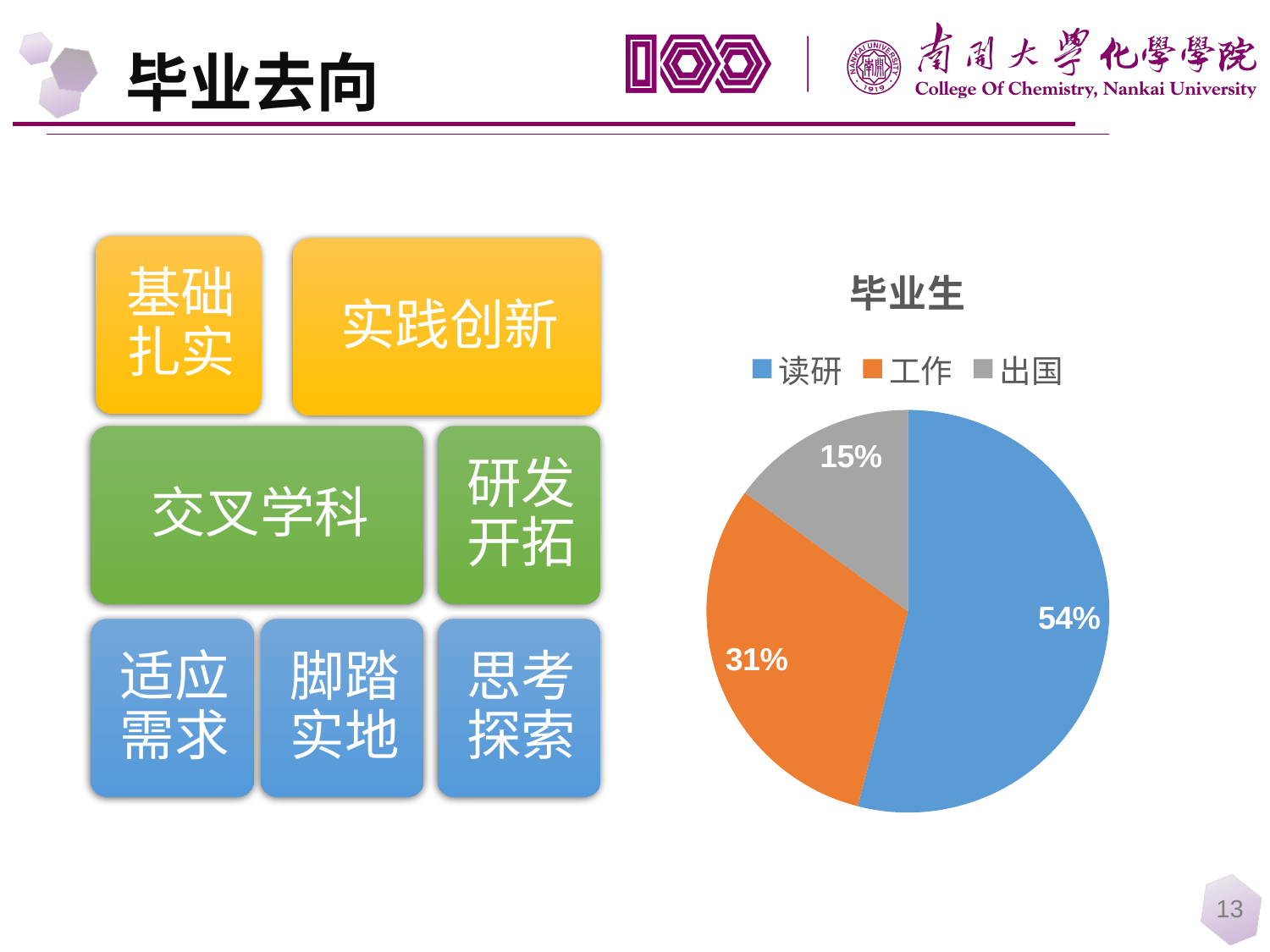

毕业去向
基础扎实
交叉学科
适应需求
脚踏实地
研发开拓
思考探索
实践创新

### Chart: 毕业生

| Category | 销售额 |
|---|---|
| 读研 | 54.0 |
| 工作 | 31.0 |
| 出国 | 15.0 |
13